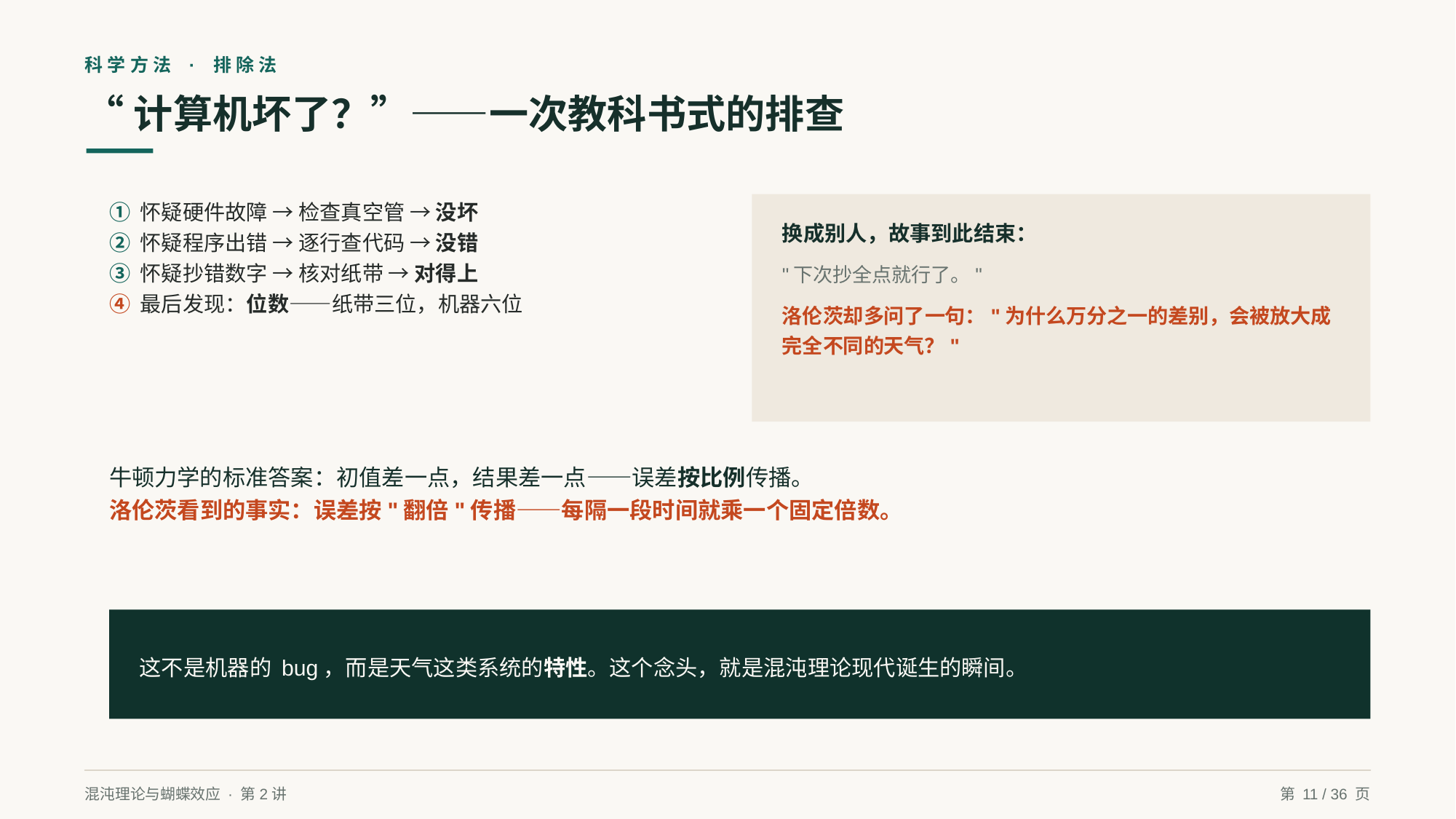

科学方法 · 排除法
“计算机坏了？”——一次教科书式的排查

① 怀疑硬件故障 → 检查真空管 → 没坏
② 怀疑程序出错 → 逐行查代码 → 没错
③ 怀疑抄错数字 → 核对纸带 → 对得上
④ 最后发现：位数——纸带三位，机器六位

换成别人，故事到此结束：
"下次抄全点就行了。"
洛伦茨却多问了一句："为什么万分之一的差别，会被放大成完全不同的天气？"
牛顿力学的标准答案：初值差一点，结果差一点——误差按比例传播。
洛伦茨看到的事实：误差按"翻倍"传播——每隔一段时间就乘一个固定倍数。

这不是机器的 bug，而是天气这类系统的特性。这个念头，就是混沌理论现代诞生的瞬间。

混沌理论与蝴蝶效应 · 第2讲
第 11 / 36 页